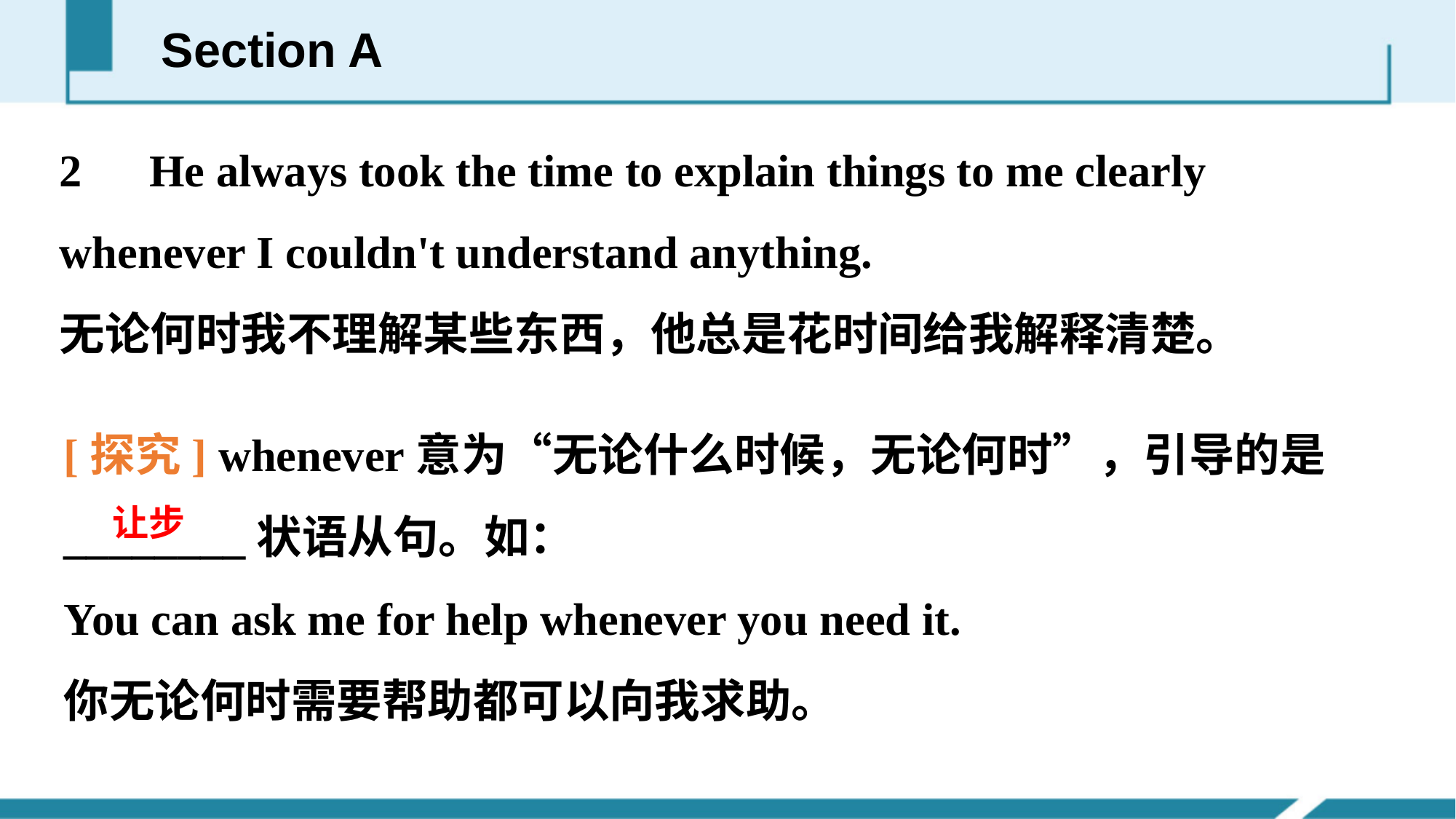

Section A
2　He always took the time to explain things to me clearly whenever I couldn't understand anything.
无论何时我不理解某些东西，他总是花时间给我解释清楚。
[探究] whenever意为“无论什么时候，无论何时”，引导的是________状语从句。如：
You can ask me for help whenever you need it.
你无论何时需要帮助都可以向我求助。
让步